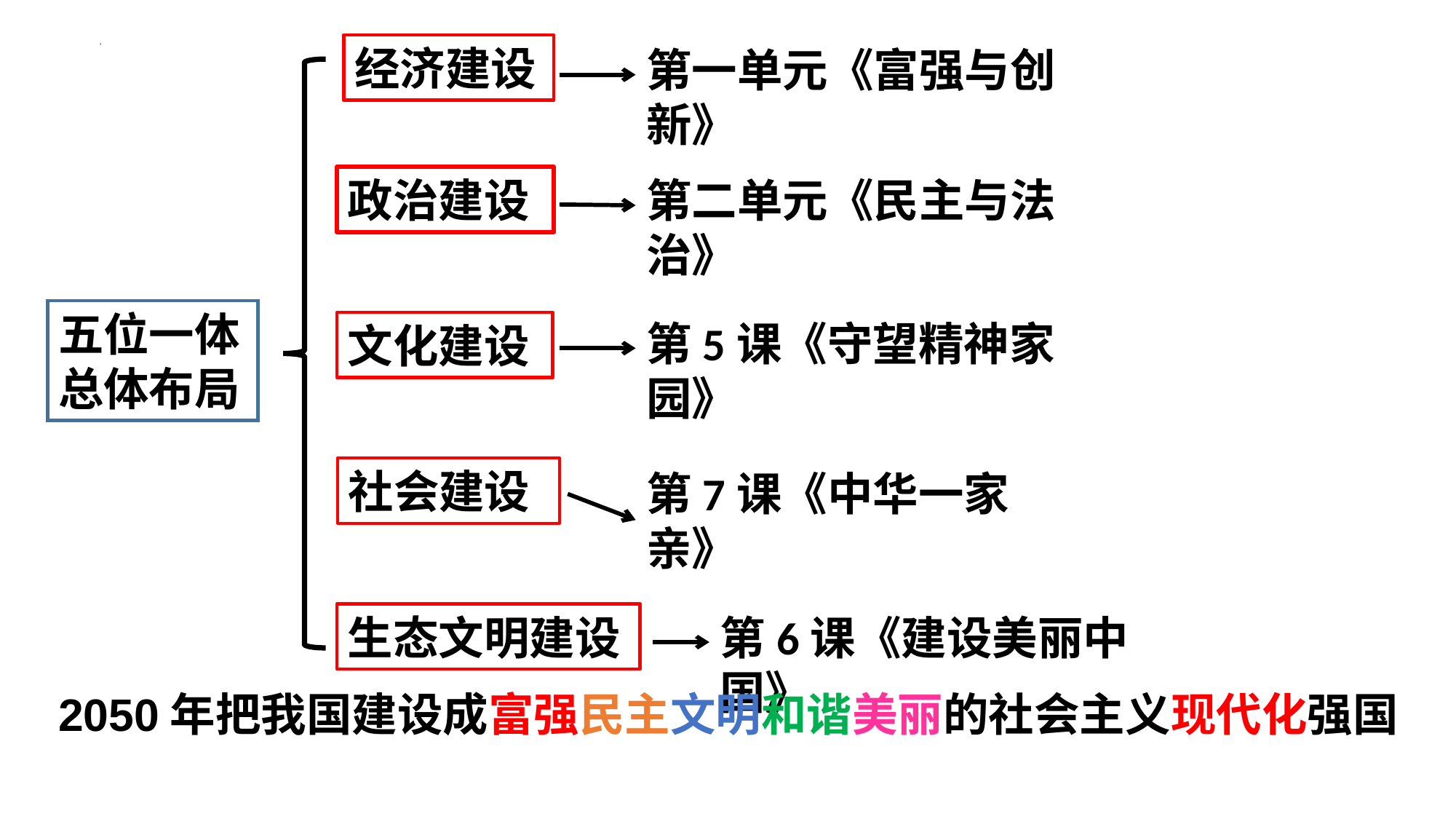

经济建设

政治建设
文化建设
社会建设
生态文明建设
第一单元《富强与创新》
第二单元《民主与法治》
第5课《守望精神家园》
第7课《中华一家亲》
第6课《建设美丽中国》
五位一体
总体布局
2050年把我国建设成富强民主文明和谐美丽的社会主义现代化强国